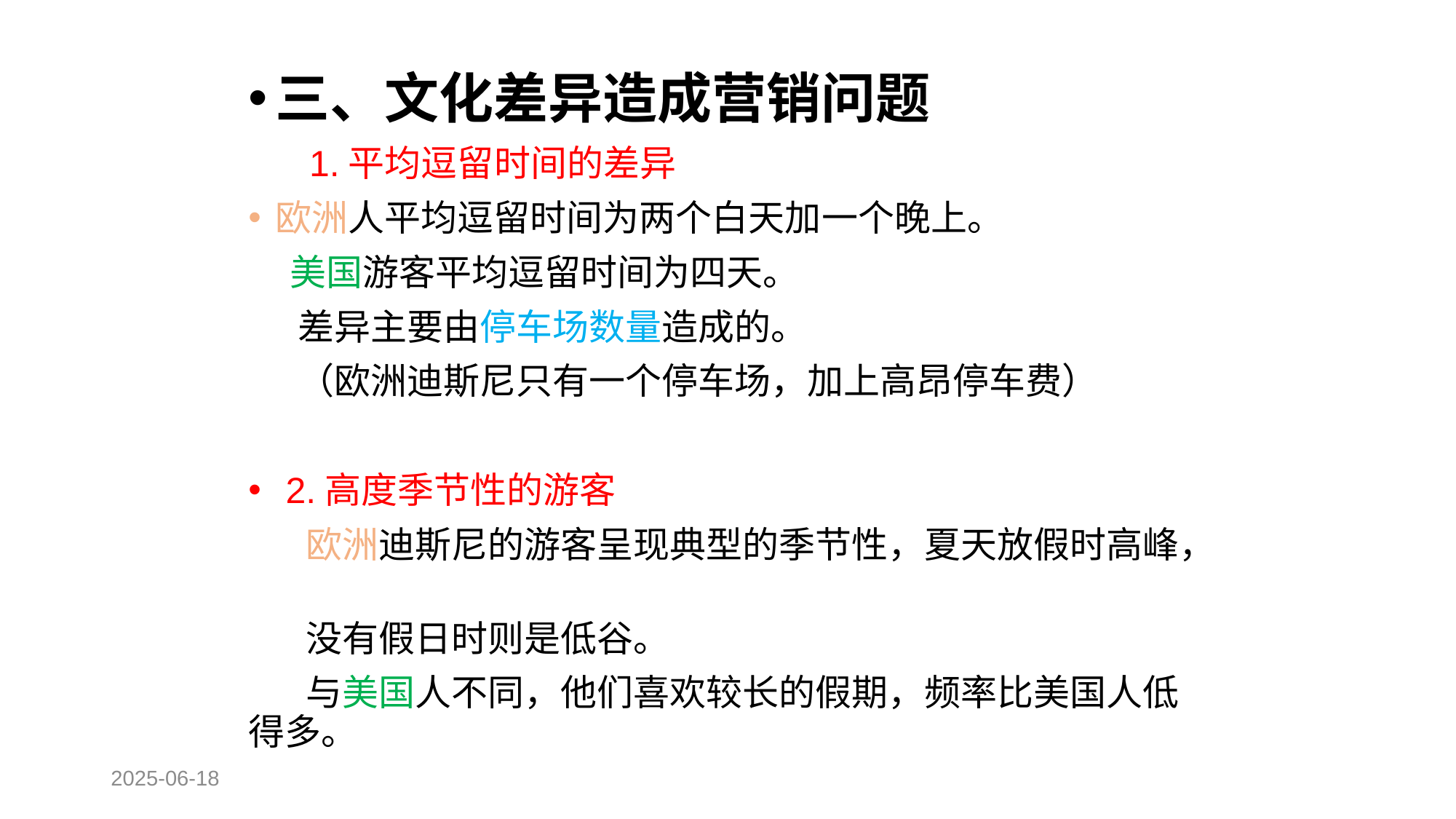

三、文化差异造成营销问题
　　1.平均逗留时间的差异
欧洲人平均逗留时间为两个白天加一个晚上。
    美国游客平均逗留时间为四天。
     差异主要由停车场数量造成的。
     （欧洲迪斯尼只有一个停车场，加上高昂停车费）

 2.高度季节性的游客
      欧洲迪斯尼的游客呈现典型的季节性，夏天放假时高峰，
      没有假日时则是低谷。
      与美国人不同，他们喜欢较长的假期，频率比美国人低得多。
2025-06-18